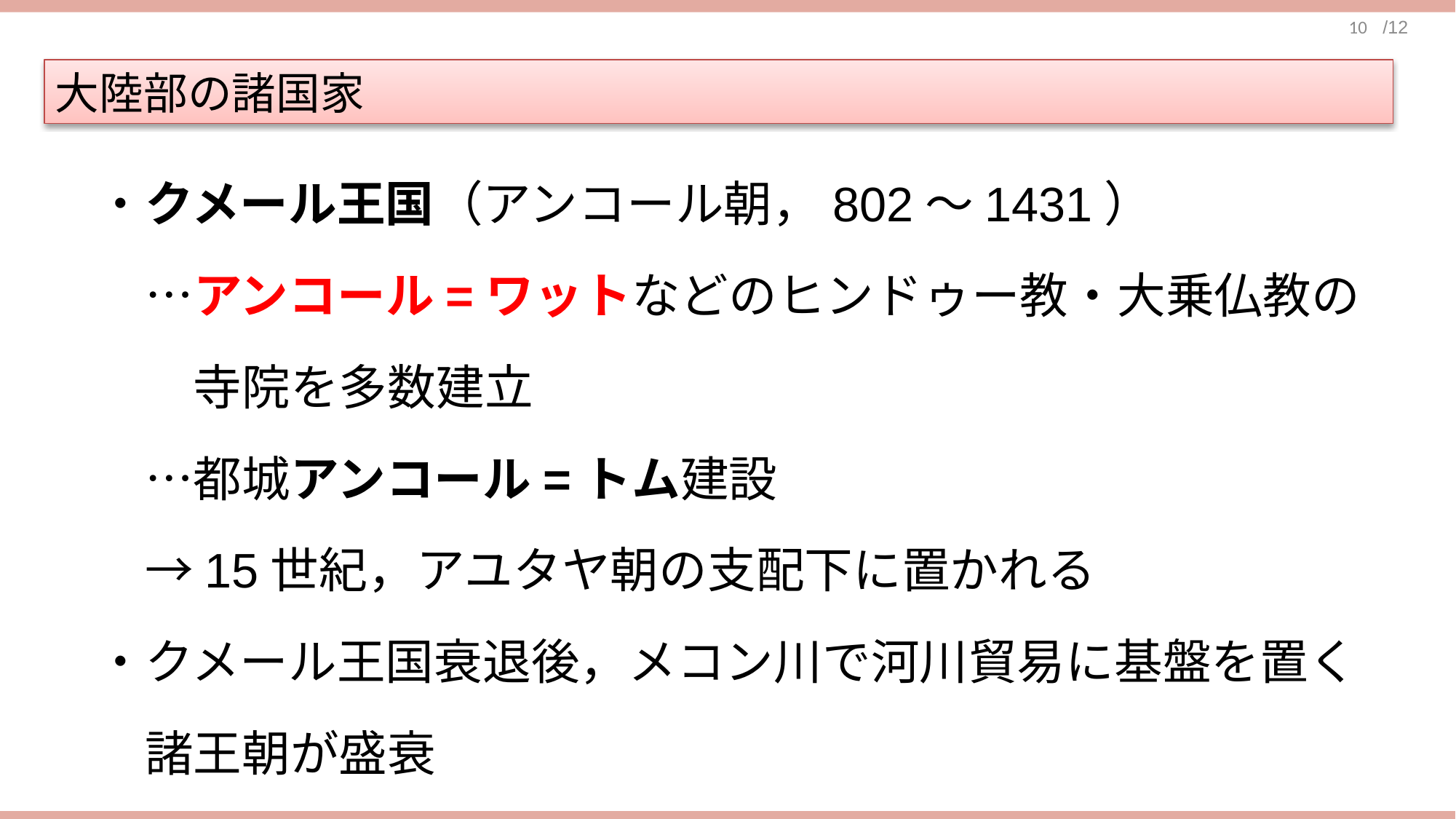

大陸部の諸国家
　・クメール王国（アンコール朝，802～1431）
　　…アンコール=ワットなどのヒンドゥー教・大乗仏教の
　　　寺院を多数建立
　　…都城アンコール=トム建設
　　→15世紀，アユタヤ朝の支配下に置かれる
　・クメール王国衰退後，メコン川で河川貿易に基盤を置く
　　諸王朝が盛衰